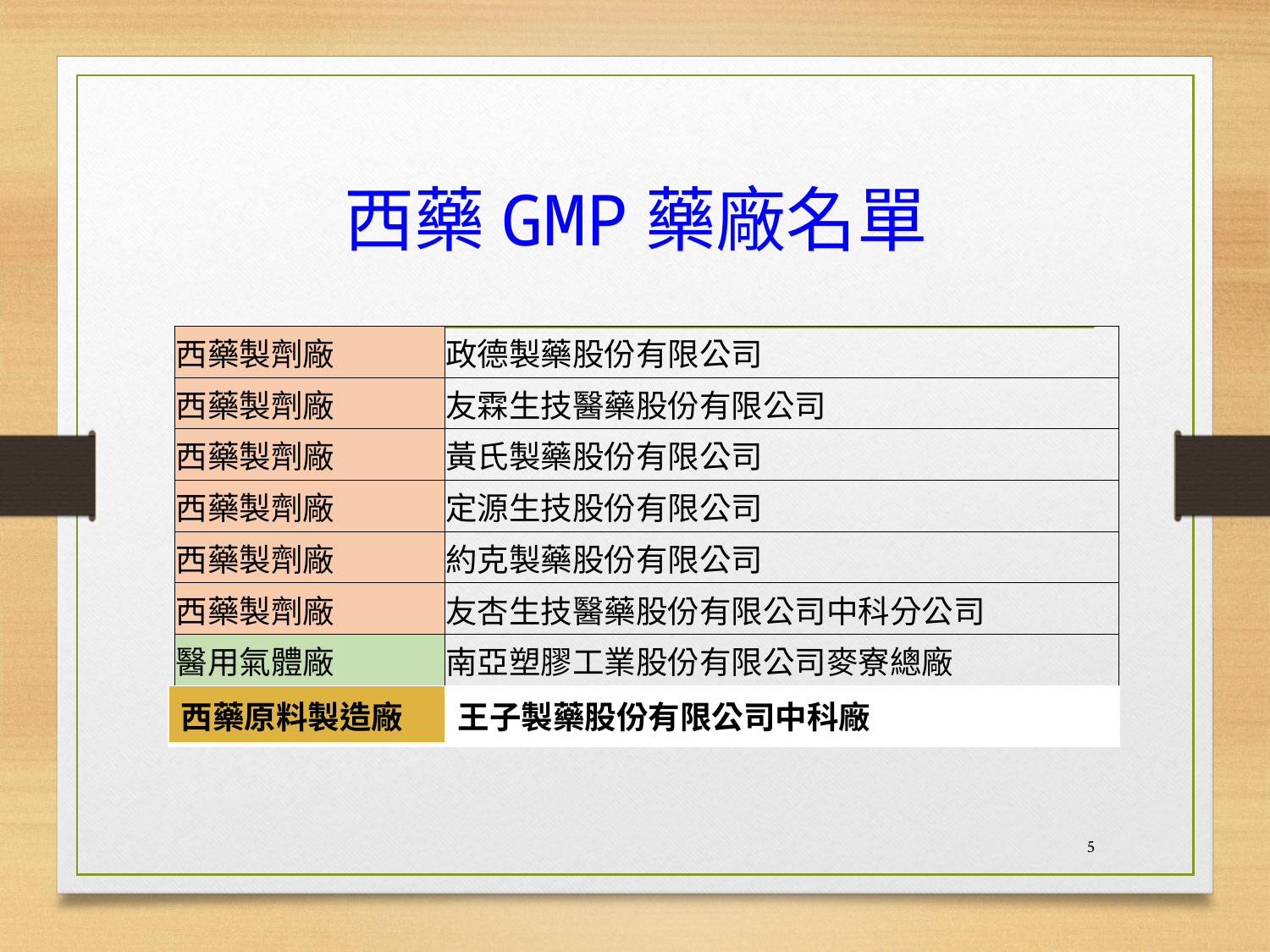

# 西藥GMP藥廠名單
| 西藥製劑廠 | 政德製藥股份有限公司 |
| --- | --- |
| 西藥製劑廠 | 友霖生技醫藥股份有限公司 |
| 西藥製劑廠 | 黃氏製藥股份有限公司 |
| 西藥製劑廠 | 定源生技股份有限公司 |
| 西藥製劑廠 | 約克製藥股份有限公司 |
| 西藥製劑廠 | 友杏生技醫藥股份有限公司中科分公司 |
| 醫用氣體廠 | 南亞塑膠工業股份有限公司麥寮總廠 |
| 西藥原料製造廠 | 王子製藥股份有限公司中科廠 |
| --- | --- |
5